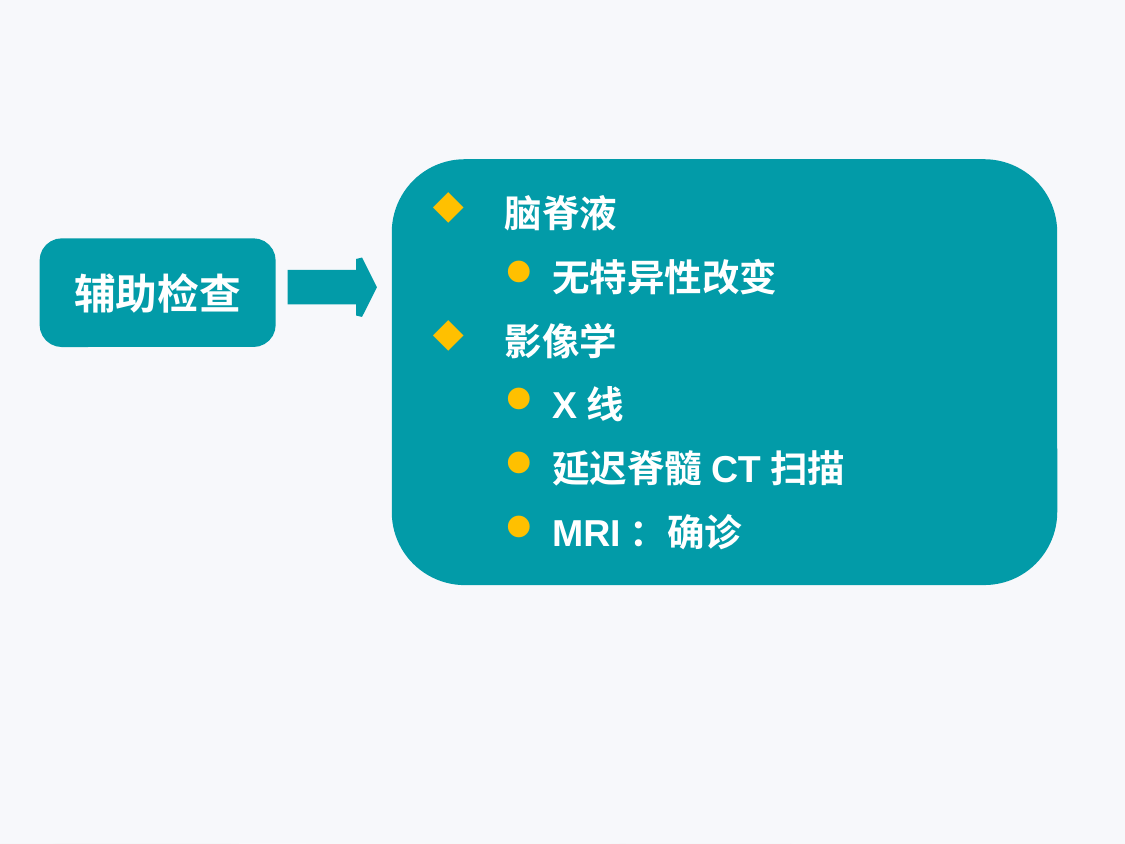

脑脊液
无特异性改变
影像学
X线
延迟脊髓CT扫描
MRI：确诊
辅助检查